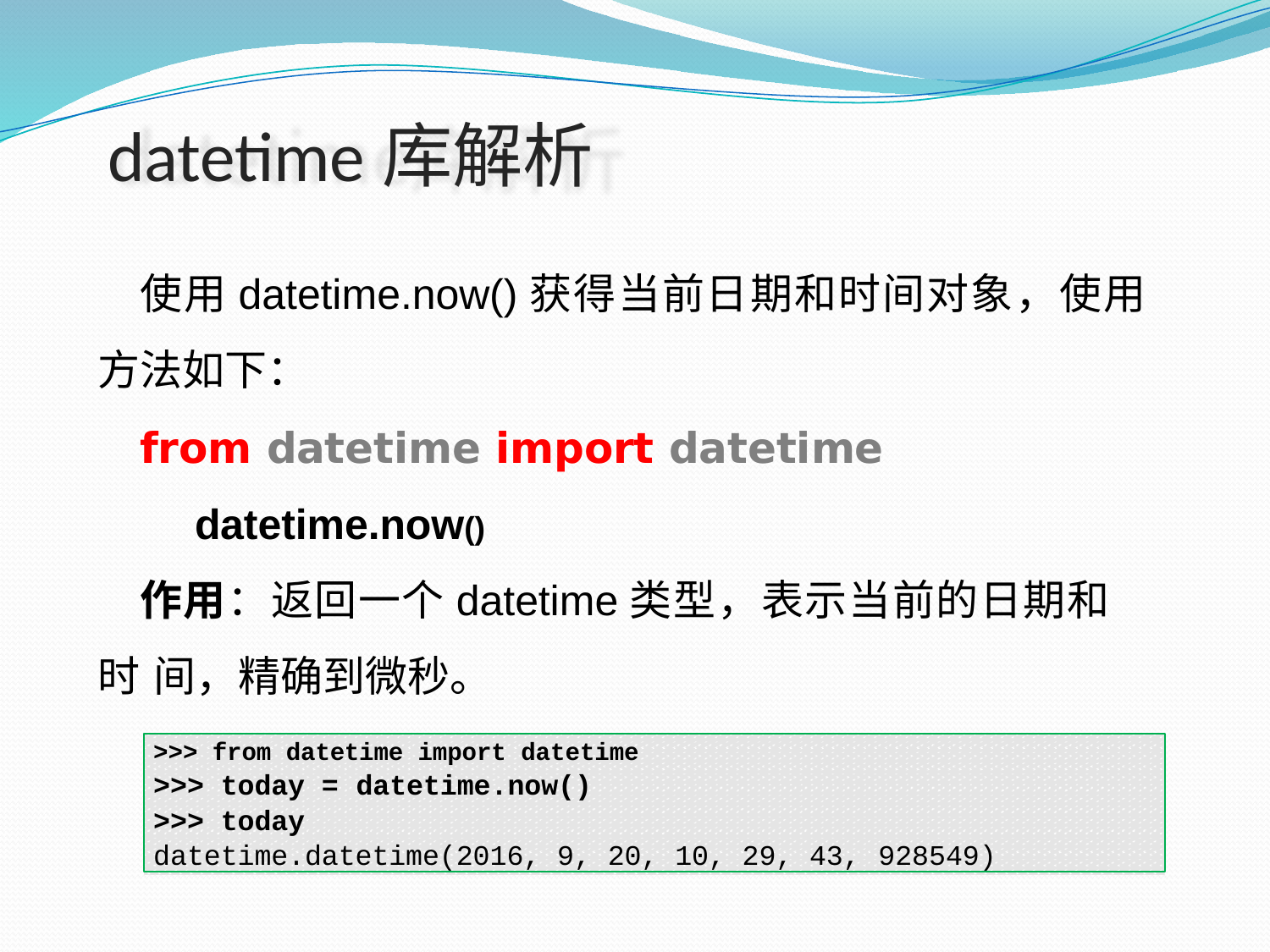

# datetime库解析
使用datetime.now()获得当前日期和时间对象，使用 方法如下：
from datetime import datetime
datetime.now()
作用：返回一个datetime类型，表示当前的日期和时 间，精确到微秒。

>>> from datetime import datetime
>>> today = datetime.now()
>>> today
datetime.datetime(2016, 9, 20, 10, 29, 43, 928549)